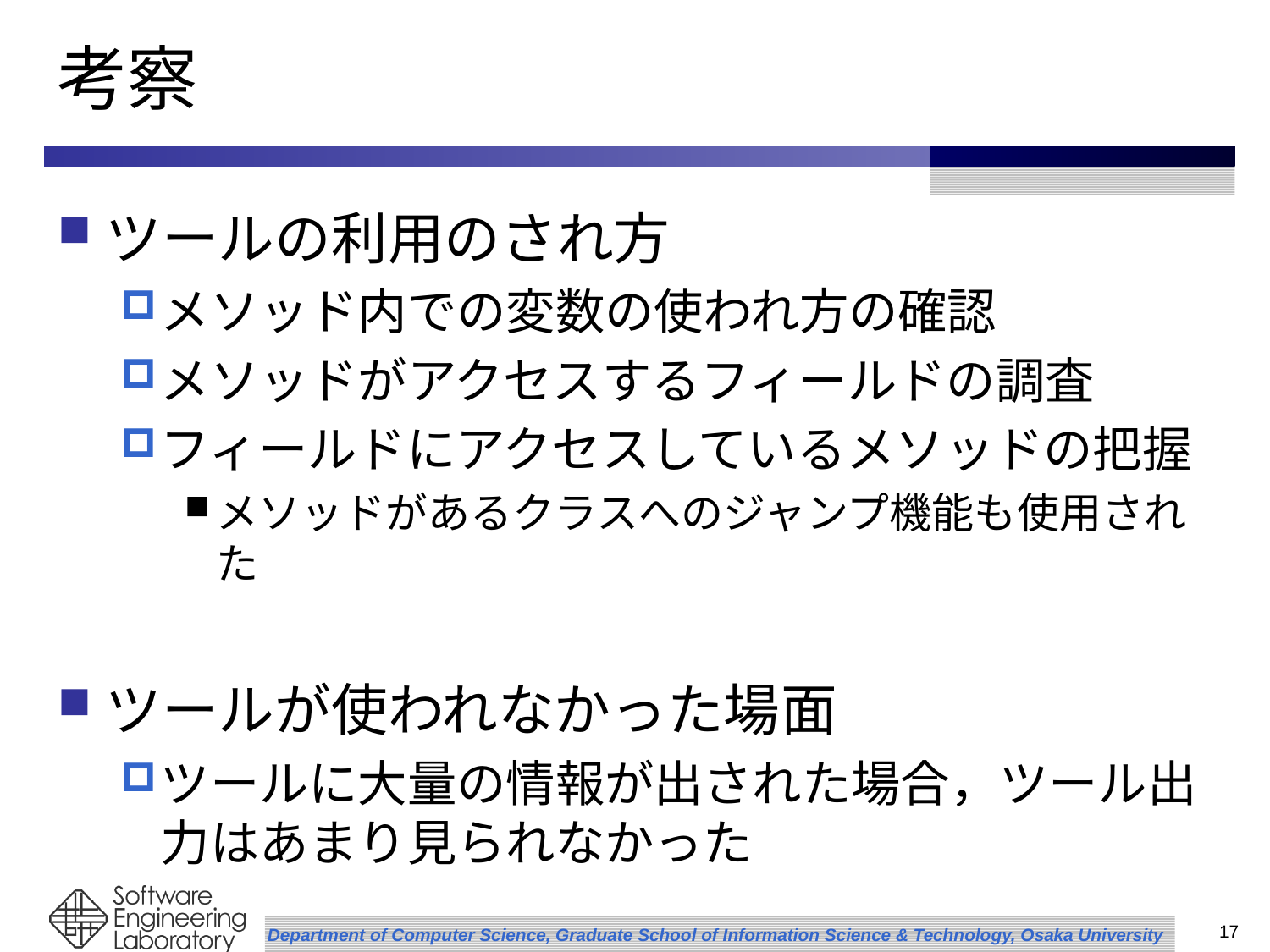

# 考察
ツールの利用のされ方
メソッド内での変数の使われ方の確認
メソッドがアクセスするフィールドの調査
フィールドにアクセスしているメソッドの把握
メソッドがあるクラスへのジャンプ機能も使用された

ツールが使われなかった場面
ツールに大量の情報が出された場合，ツール出力はあまり見られなかった
17